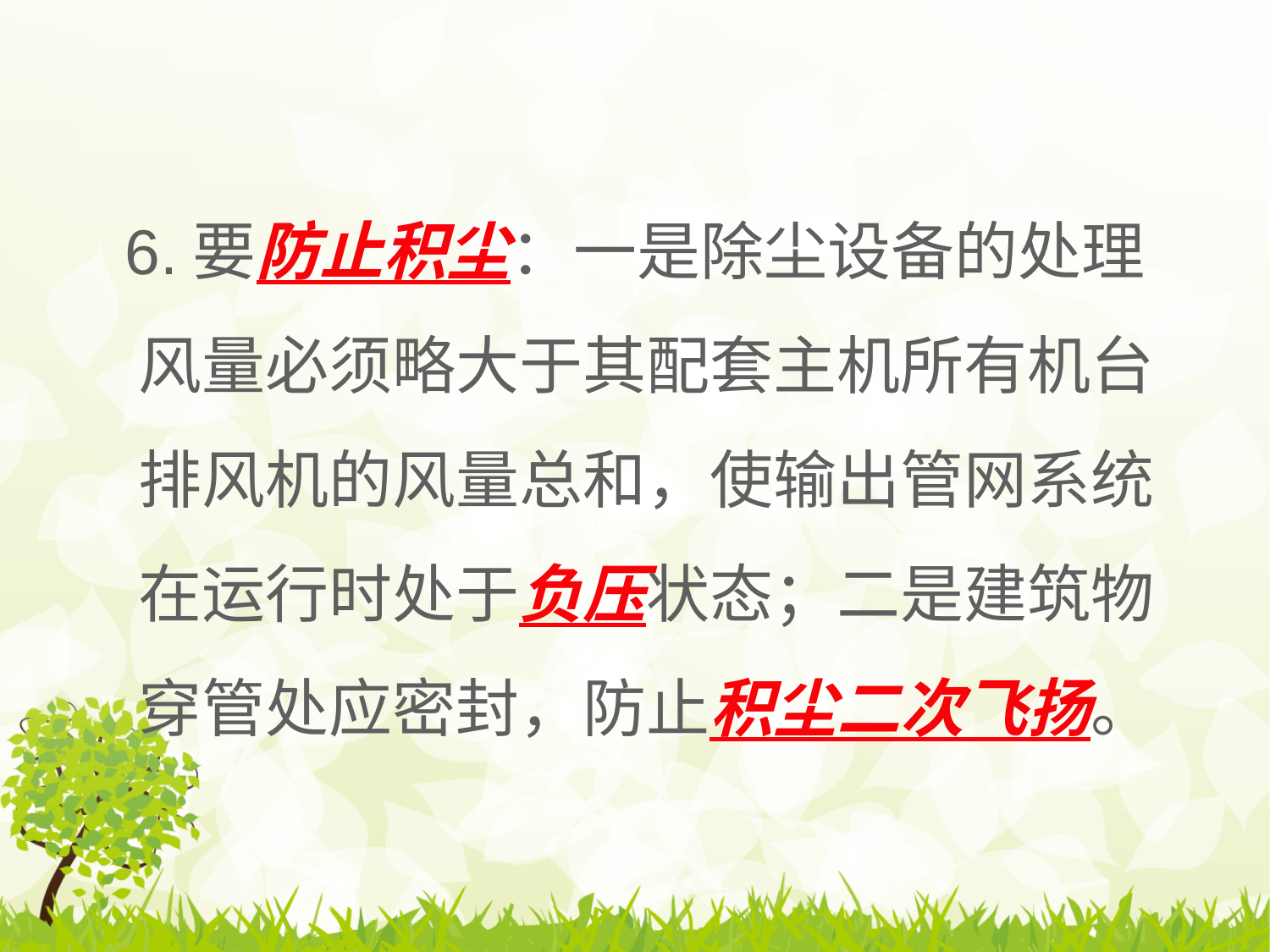

6.要防止积尘：一是除尘设备的处理风量必须略大于其配套主机所有机台排风机的风量总和，使输出管网系统在运行时处于负压状态；二是建筑物穿管处应密封，防止积尘二次飞扬。